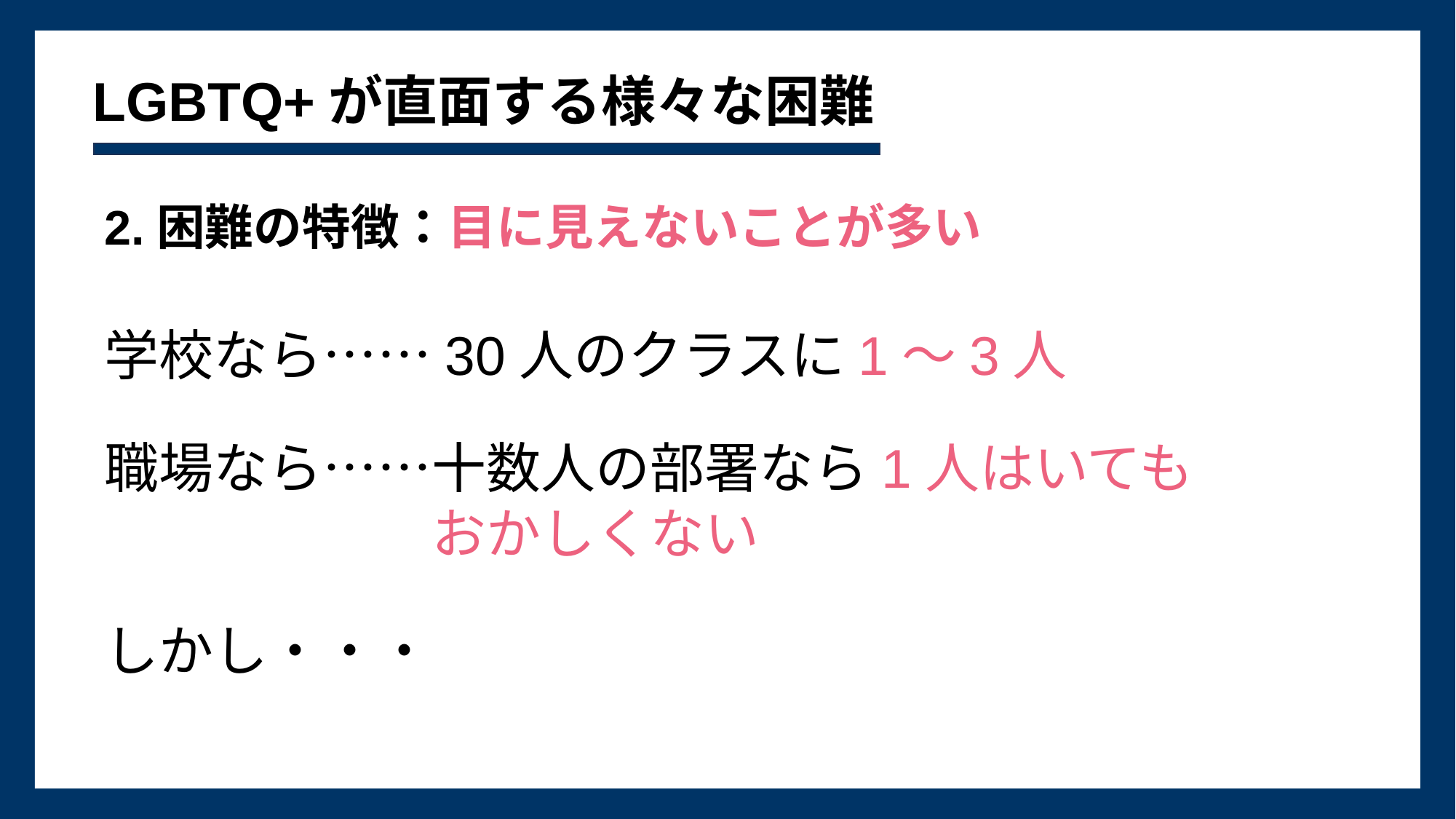

# LGBTQ+が直面する様々な困難

2.困難の特徴：目に見えないことが多い
学校なら……30人のクラスに1〜3人
職場なら……十数人の部署なら1人はいても
　　　　　　おかしくない
しかし・・・